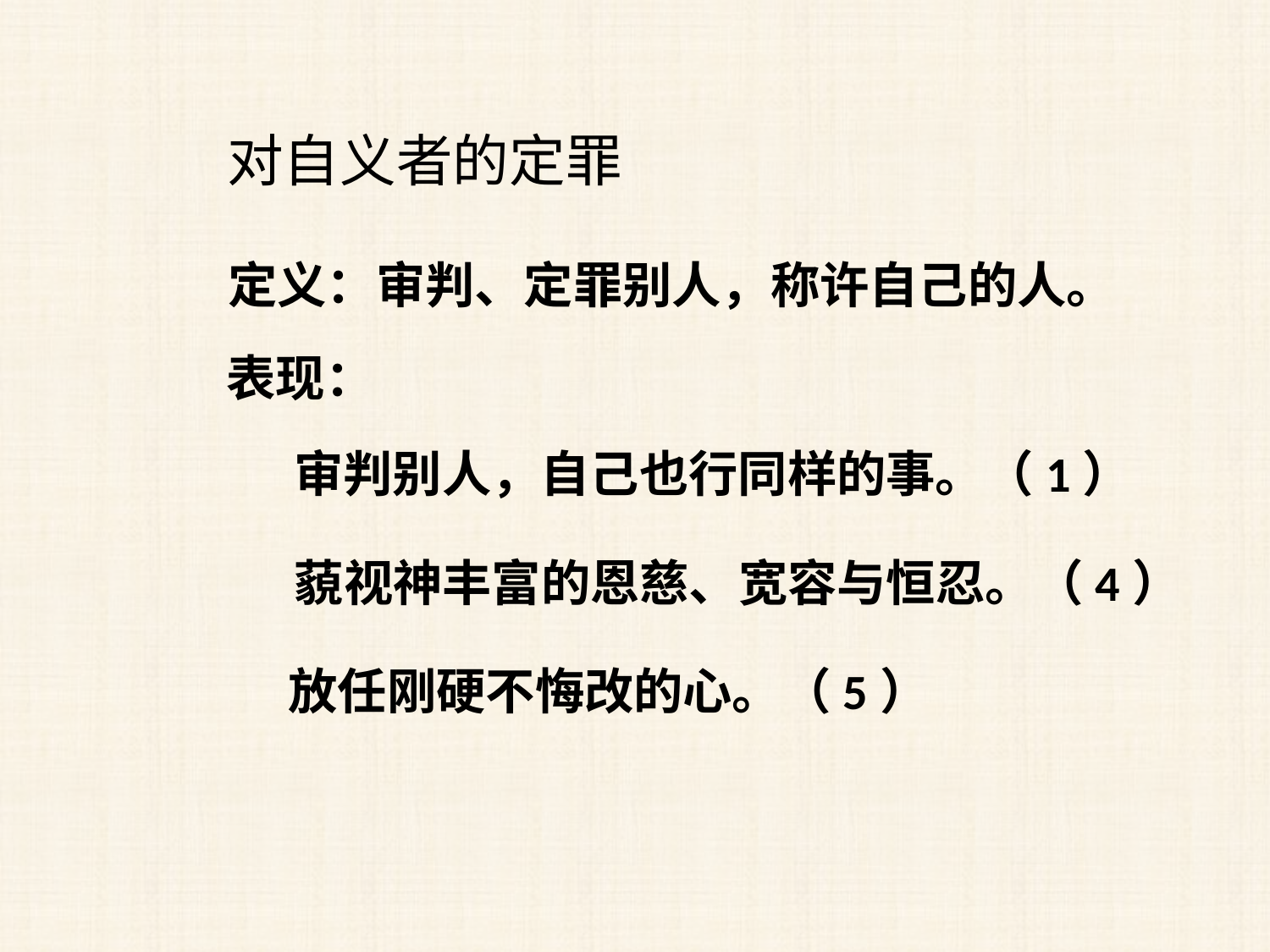

对自义者的定罪
定义：审判、定罪别人，称许自己的人。
表现：
审判别人，自己也行同样的事。（1）
藐视神丰富的恩慈、宽容与恒忍。（4）
放任刚硬不悔改的心。（5）